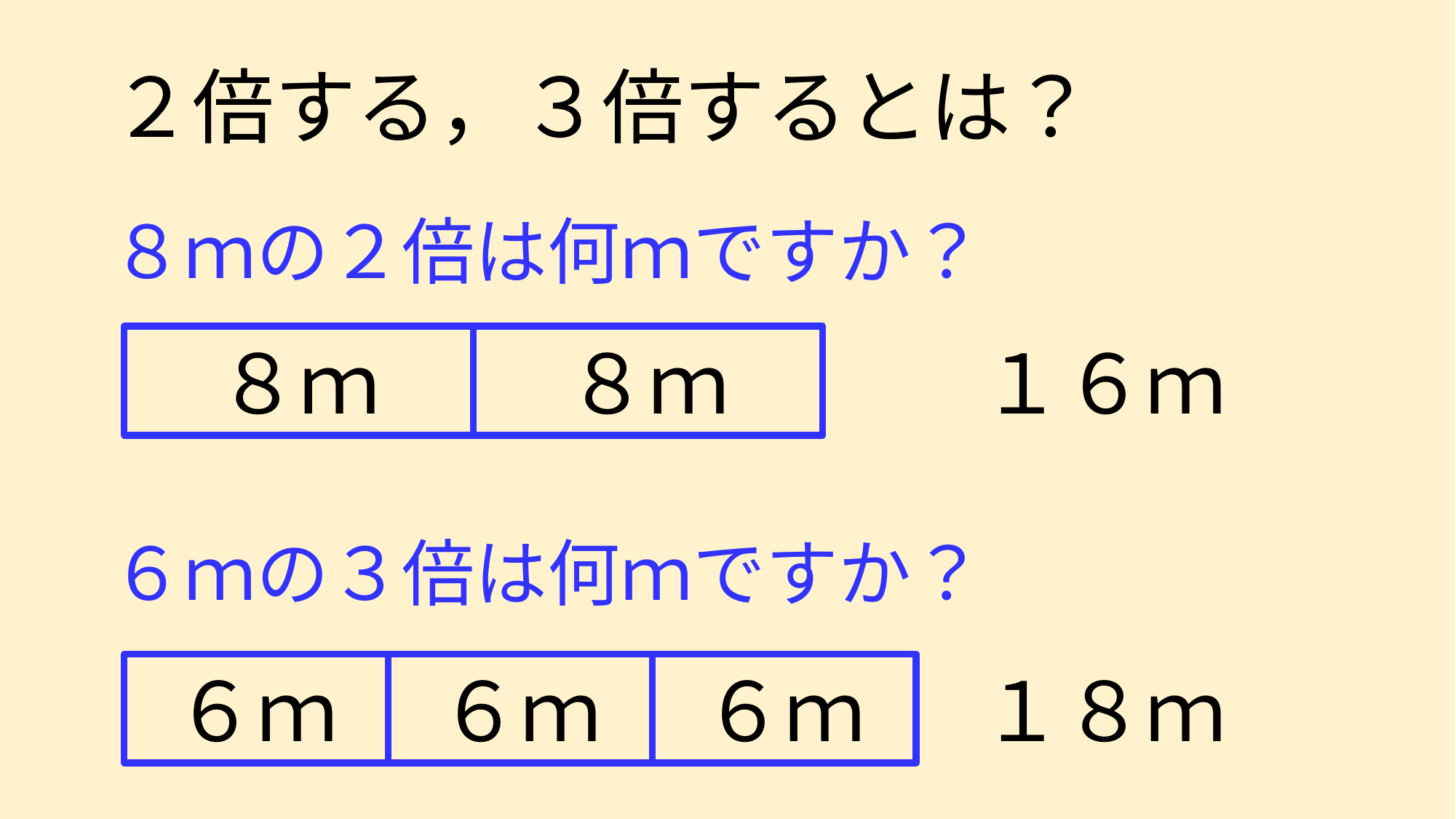

２倍する，３倍するとは？
# ８ｍの２倍は何ｍですか？
８ｍ
８ｍ
１６ｍ
６ｍの３倍は何ｍですか？
１８ｍ
６ｍ
６ｍ
６ｍ